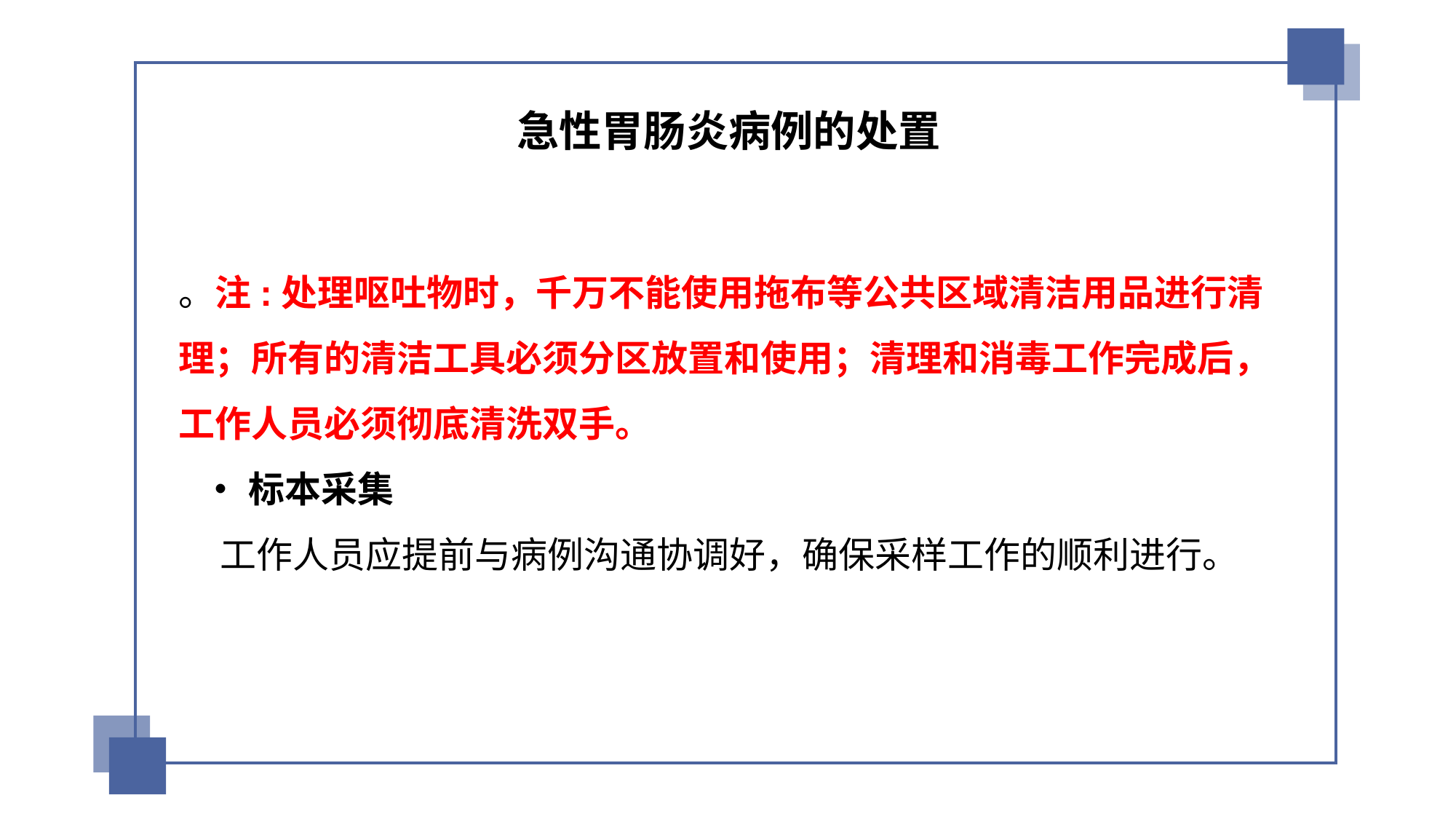

北市朝阳区疾病预防控制中心

急性胃肠炎病例的处置

。注:处理呕吐物时，千万不能使用拖布等公共区域清洁用品进行清理；所有的清洁工具必须分区放置和使用；清理和消毒工作完成后，工作人员必须彻底清洗双手。
   •标本采集
    工作人员应提前与病例沟通协调好，确保采样工作的顺利进行。